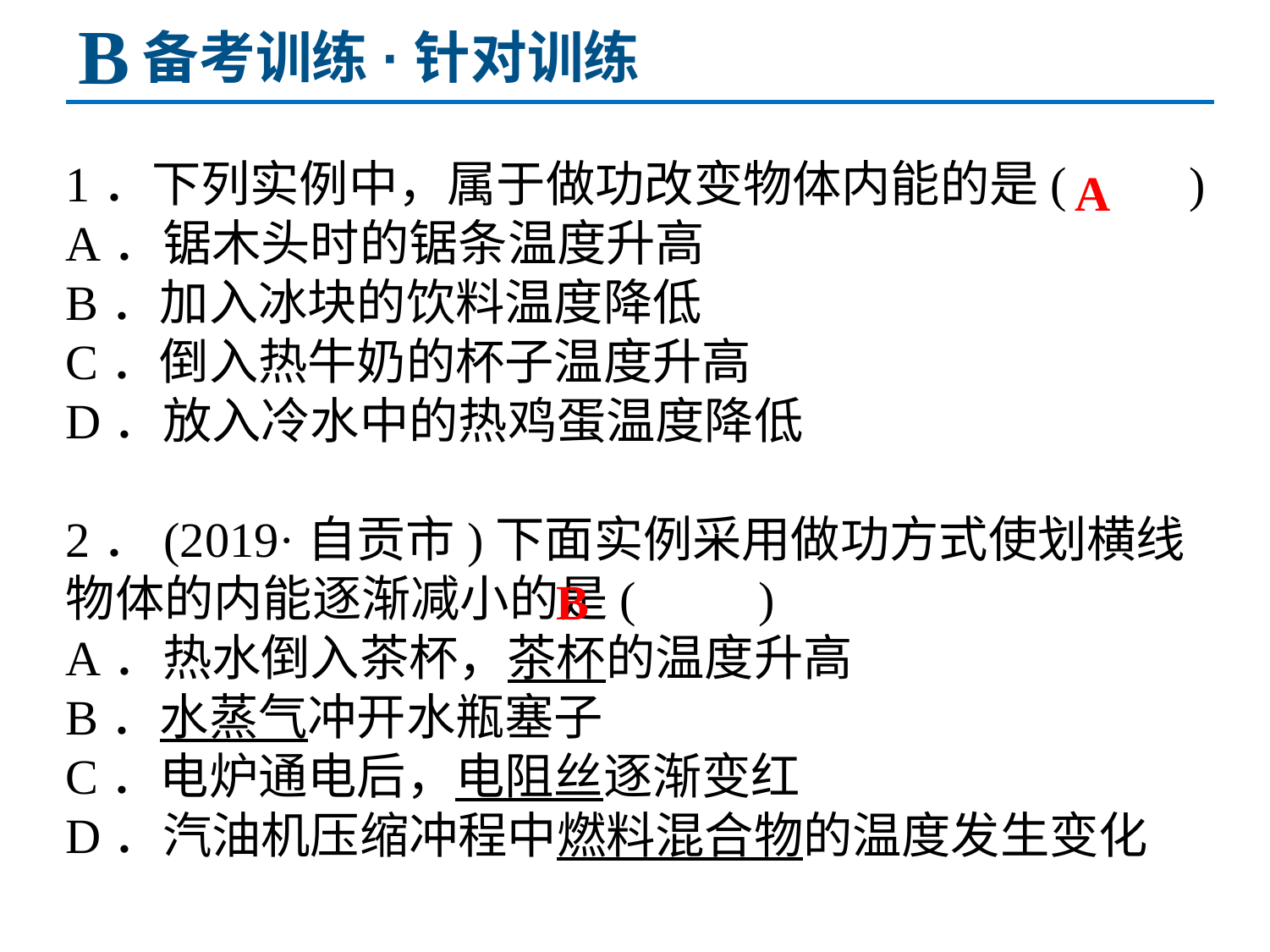

B
备考训练·针对训练
1．下列实例中，属于做功改变物体内能的是(　　)
A．锯木头时的锯条温度升高
B．加入冰块的饮料温度降低
C．倒入热牛奶的杯子温度升高
D．放入冷水中的热鸡蛋温度降低

2．(2019·自贡市)下面实例采用做功方式使划横线物体的内能逐渐减小的是(　　)
A．热水倒入茶杯，茶杯的温度升高
B．水蒸气冲开水瓶塞子
C．电炉通电后，电阻丝逐渐变红
D．汽油机压缩冲程中燃料混合物的温度发生变化
A
B